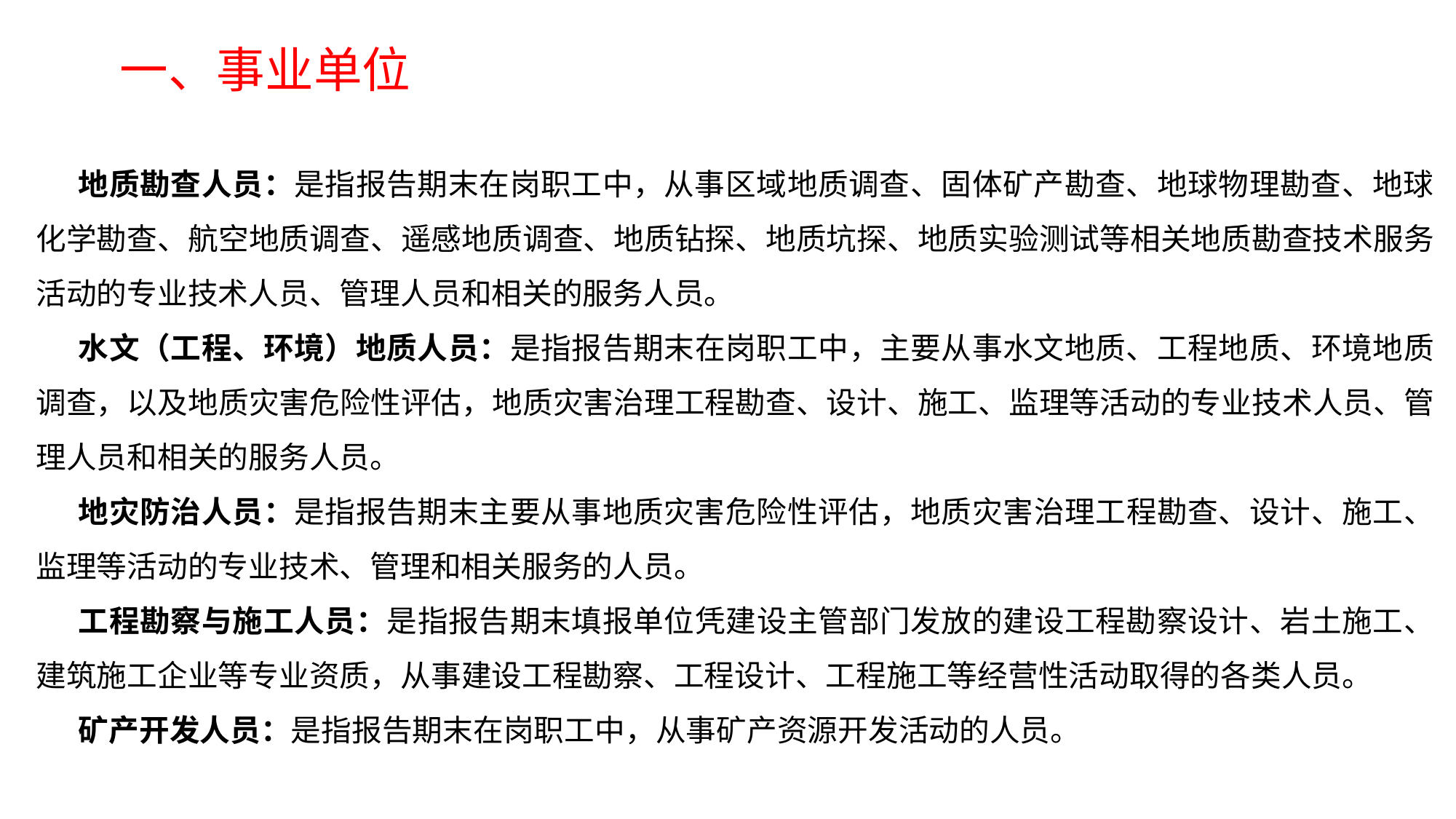

一、事业单位
地质勘查人员：是指报告期末在岗职工中，从事区域地质调查、固体矿产勘查、地球物理勘查、地球化学勘查、航空地质调查、遥感地质调查、地质钻探、地质坑探、地质实验测试等相关地质勘查技术服务活动的专业技术人员、管理人员和相关的服务人员。
水文（工程、环境）地质人员：是指报告期末在岗职工中，主要从事水文地质、工程地质、环境地质调查，以及地质灾害危险性评估，地质灾害治理工程勘查、设计、施工、监理等活动的专业技术人员、管理人员和相关的服务人员。
地灾防治人员：是指报告期末主要从事地质灾害危险性评估，地质灾害治理工程勘查、设计、施工、监理等活动的专业技术、管理和相关服务的人员。
工程勘察与施工人员：是指报告期末填报单位凭建设主管部门发放的建设工程勘察设计、岩土施工、建筑施工企业等专业资质，从事建设工程勘察、工程设计、工程施工等经营性活动取得的各类人员。
矿产开发人员：是指报告期末在岗职工中，从事矿产资源开发活动的人员。